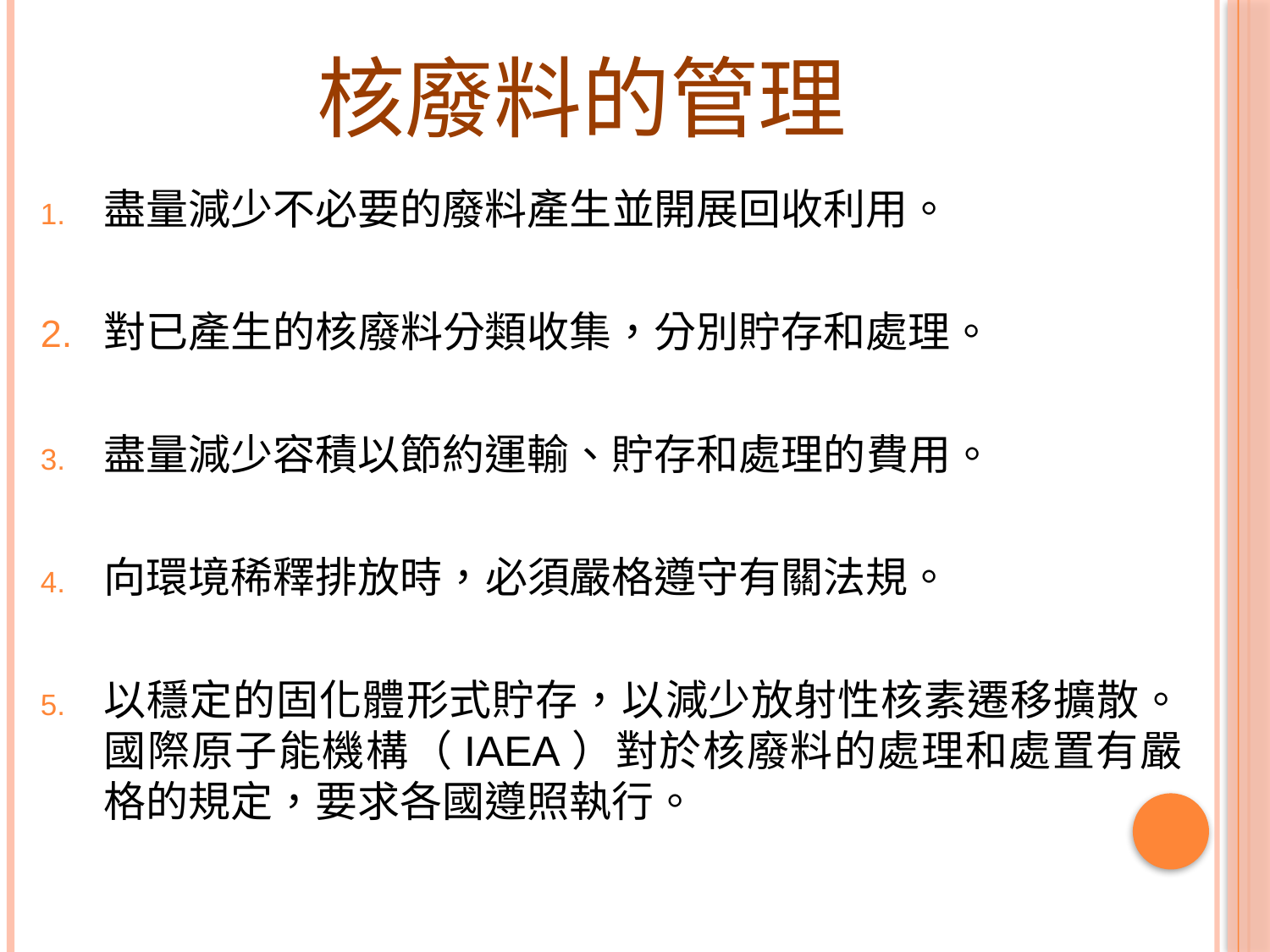

核廢料的管理
盡量減少不必要的廢料產生並開展回收利用。

對已產生的核廢料分類收集，分別貯存和處理。

盡量減少容積以節約運輸、貯存和處理的費用。

向環境稀釋排放時，必須嚴格遵守有關法規。

以穩定的固化體形式貯存，以減少放射性核素遷移擴散。國際原子能機構（IAEA）對於核廢料的處理和處置有嚴格的規定，要求各國遵照執行。